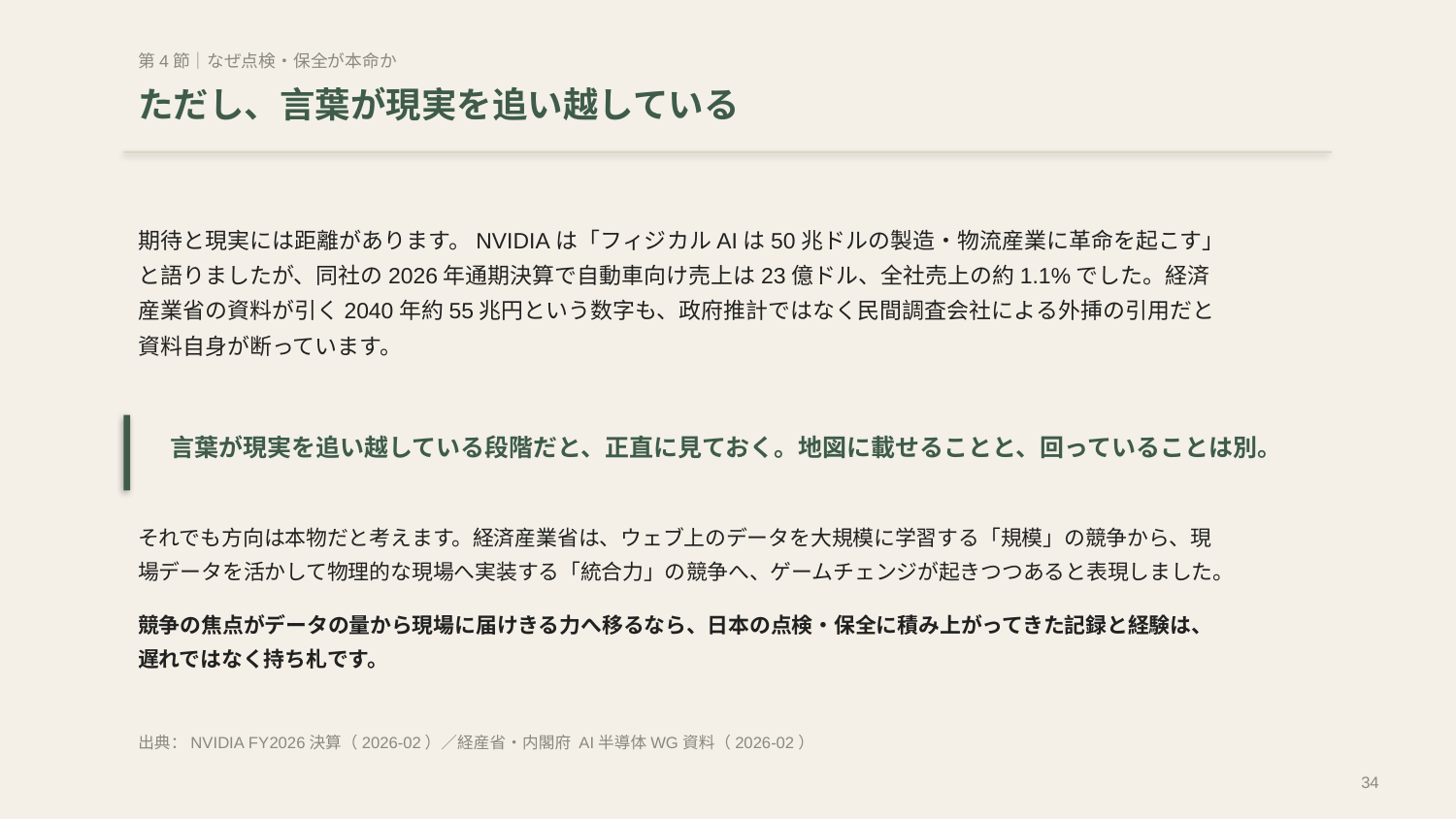

第4節｜なぜ点検・保全が本命か
ただし、言葉が現実を追い越している

期待と現実には距離があります。NVIDIAは「フィジカルAIは50兆ドルの製造・物流産業に革命を起こす」と語りましたが、同社の2026年通期決算で自動車向け売上は23億ドル、全社売上の約1.1%でした。経済産業省の資料が引く2040年約55兆円という数字も、政府推計ではなく民間調査会社による外挿の引用だと資料自身が断っています。

言葉が現実を追い越している段階だと、正直に見ておく。地図に載せることと、回っていることは別。
それでも方向は本物だと考えます。経済産業省は、ウェブ上のデータを大規模に学習する「規模」の競争から、現場データを活かして物理的な現場へ実装する「統合力」の競争へ、ゲームチェンジが起きつつあると表現しました。
競争の焦点がデータの量から現場に届けきる力へ移るなら、日本の点検・保全に積み上がってきた記録と経験は、遅れではなく持ち札です。
出典：NVIDIA FY2026決算（2026-02）／経産省・内閣府 AI半導体WG資料（2026-02）
34